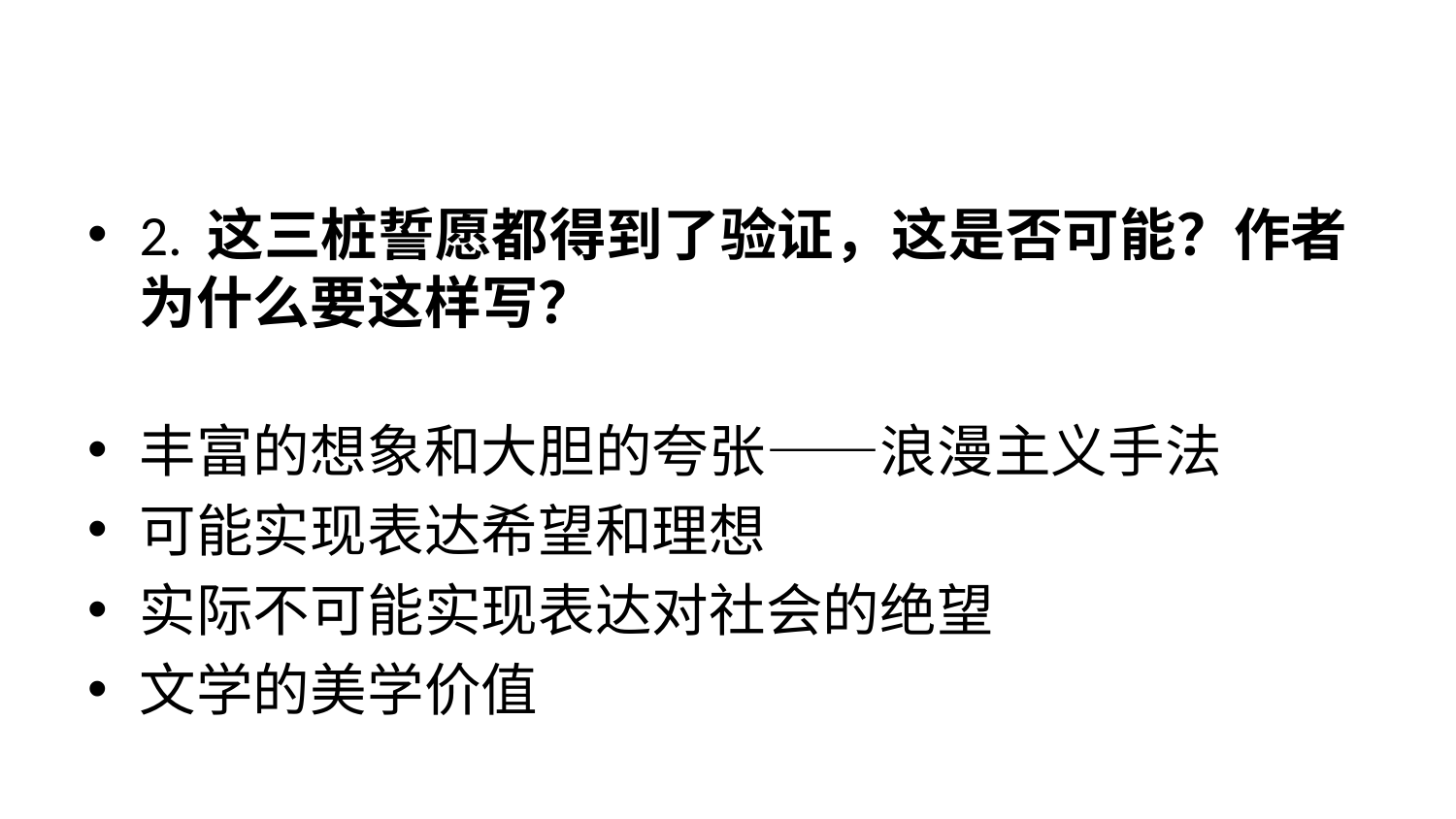

#
2. 这三桩誓愿都得到了验证，这是否可能？作者为什么要这样写？
丰富的想象和大胆的夸张——浪漫主义手法
可能实现表达希望和理想
实际不可能实现表达对社会的绝望
文学的美学价值